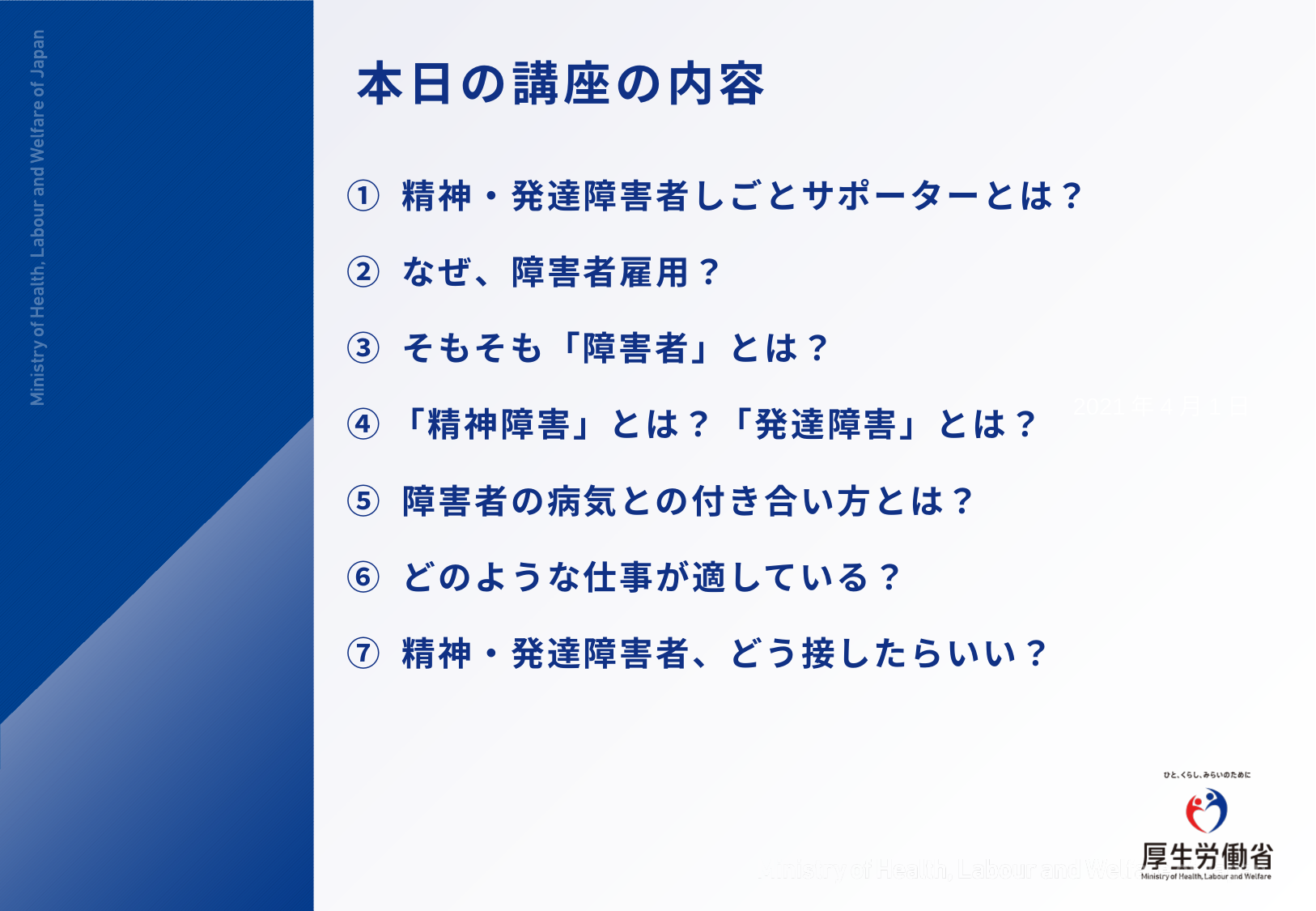

# 本日の講座の内容
① 精神・発達障害者しごとサポーターとは？
② なぜ、障害者雇用？
③ そもそも「障害者」とは？
④「精神障害」とは？「発達障害」とは？
⑤ 障害者の病気との付き合い方とは？
⑥ どのような仕事が適している？
⑦ 精神・発達障害者、どう接したらいい？